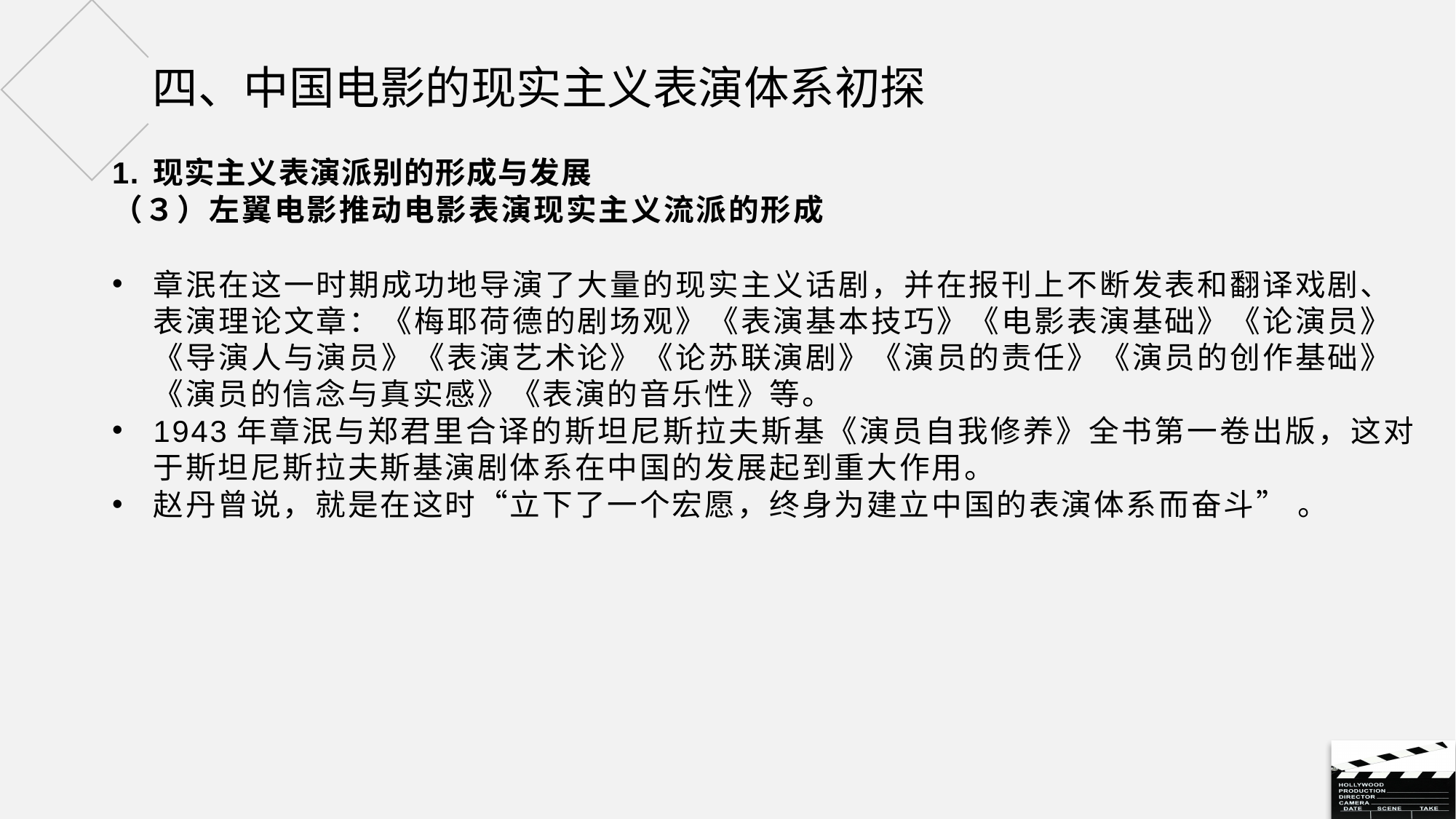

# 四、中国电影的现实主义表演体系初探
现实主义表演派别的形成与发展
（３）左翼电影推动电影表演现实主义流派的形成

章泯在这一时期成功地导演了大量的现实主义话剧，并在报刊上不断发表和翻译戏剧、表演理论文章：《梅耶荷德的剧场观》《表演基本技巧》《电影表演基础》《论演员》《导演人与演员》《表演艺术论》《论苏联演剧》《演员的责任》《演员的创作基础》《演员的信念与真实感》《表演的音乐性》等。
1943年章泯与郑君里合译的斯坦尼斯拉夫斯基《演员自我修养》全书第一卷出版，这对于斯坦尼斯拉夫斯基演剧体系在中国的发展起到重大作用。
赵丹曾说，就是在这时“立下了一个宏愿，终身为建立中国的表演体系而奋斗” 。